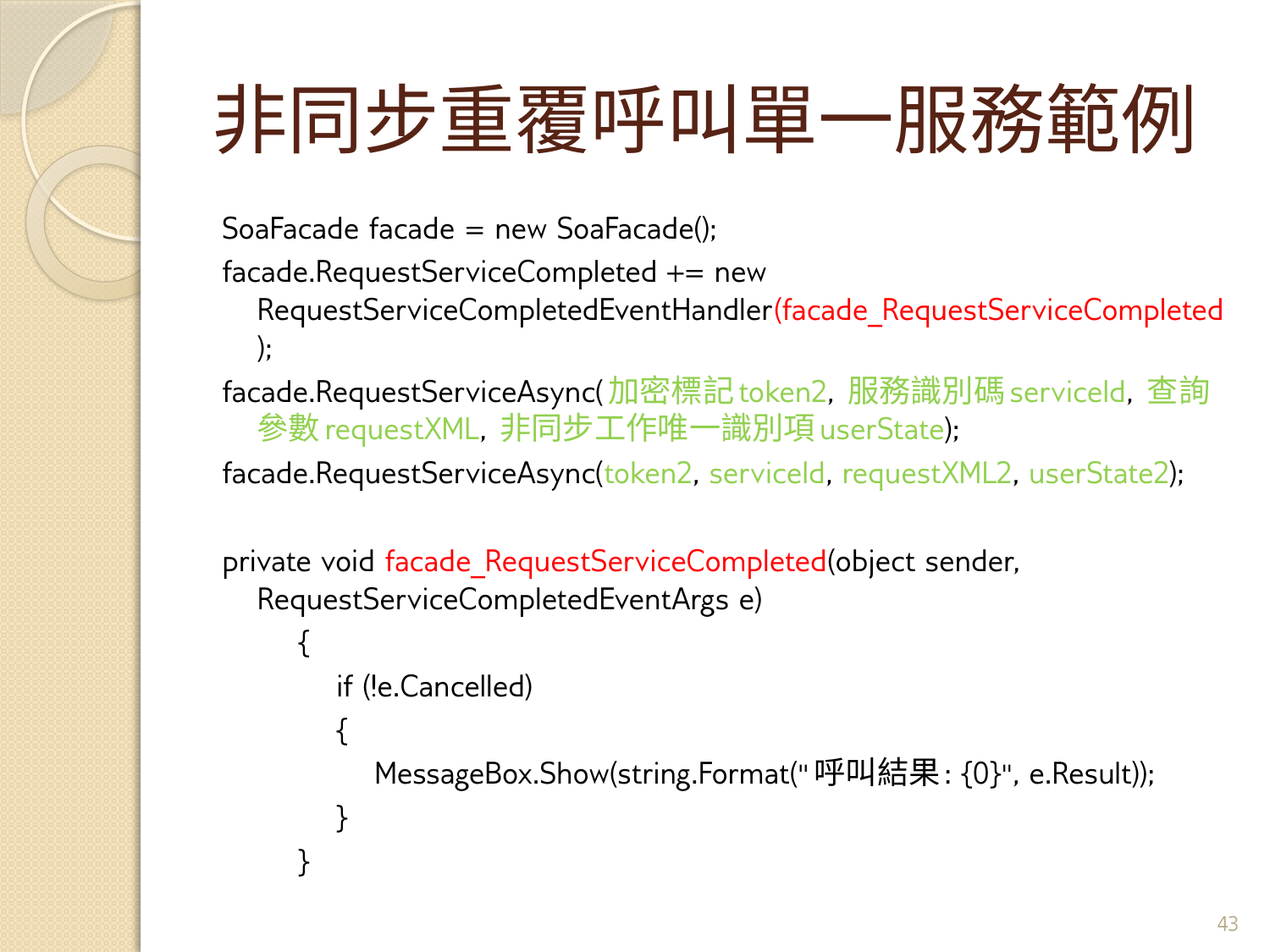

# 非同步重覆呼叫單一服務範例
SoaFacade facade = new SoaFacade();
facade.RequestServiceCompleted += new RequestServiceCompletedEventHandler(facade_RequestServiceCompleted);
facade.RequestServiceAsync(加密標記token2, 服務識別碼serviceId, 查詢參數requestXML, 非同步工作唯一識別項userState);
facade.RequestServiceAsync(token2, serviceId, requestXML2, userState2);

private void facade_RequestServiceCompleted(object sender, RequestServiceCompletedEventArgs e)
        {
            if (!e.Cancelled)
            {
                MessageBox.Show(string.Format("呼叫結果: {0}", e.Result));
            }
        }
43